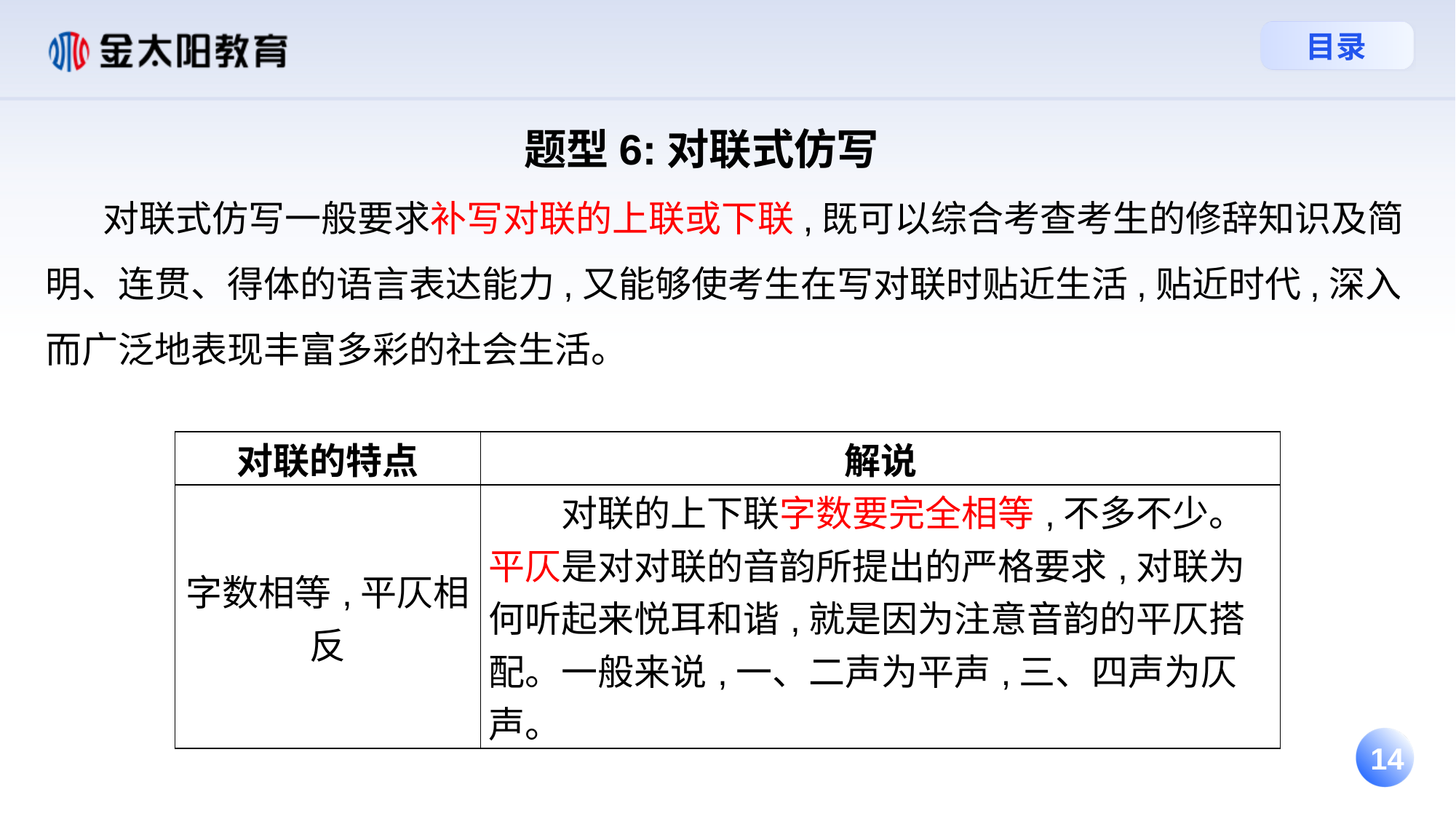

题型6:对联式仿写
      对联式仿写一般要求补写对联的上联或下联,既可以综合考查考生的修辞知识及简明、连贯、得体的语言表达能力,又能够使考生在写对联时贴近生活,贴近时代,深入而广泛地表现丰富多彩的社会生活。

| 对联的特点 | 解说 |
| --- | --- |
| 字数相等,平仄相反 | 对联的上下联字数要完全相等,不多不少。平仄是对对联的音韵所提出的严格要求,对联为何听起来悦耳和谐,就是因为注意音韵的平仄搭配。一般来说,一、二声为平声,三、四声为仄声。 |